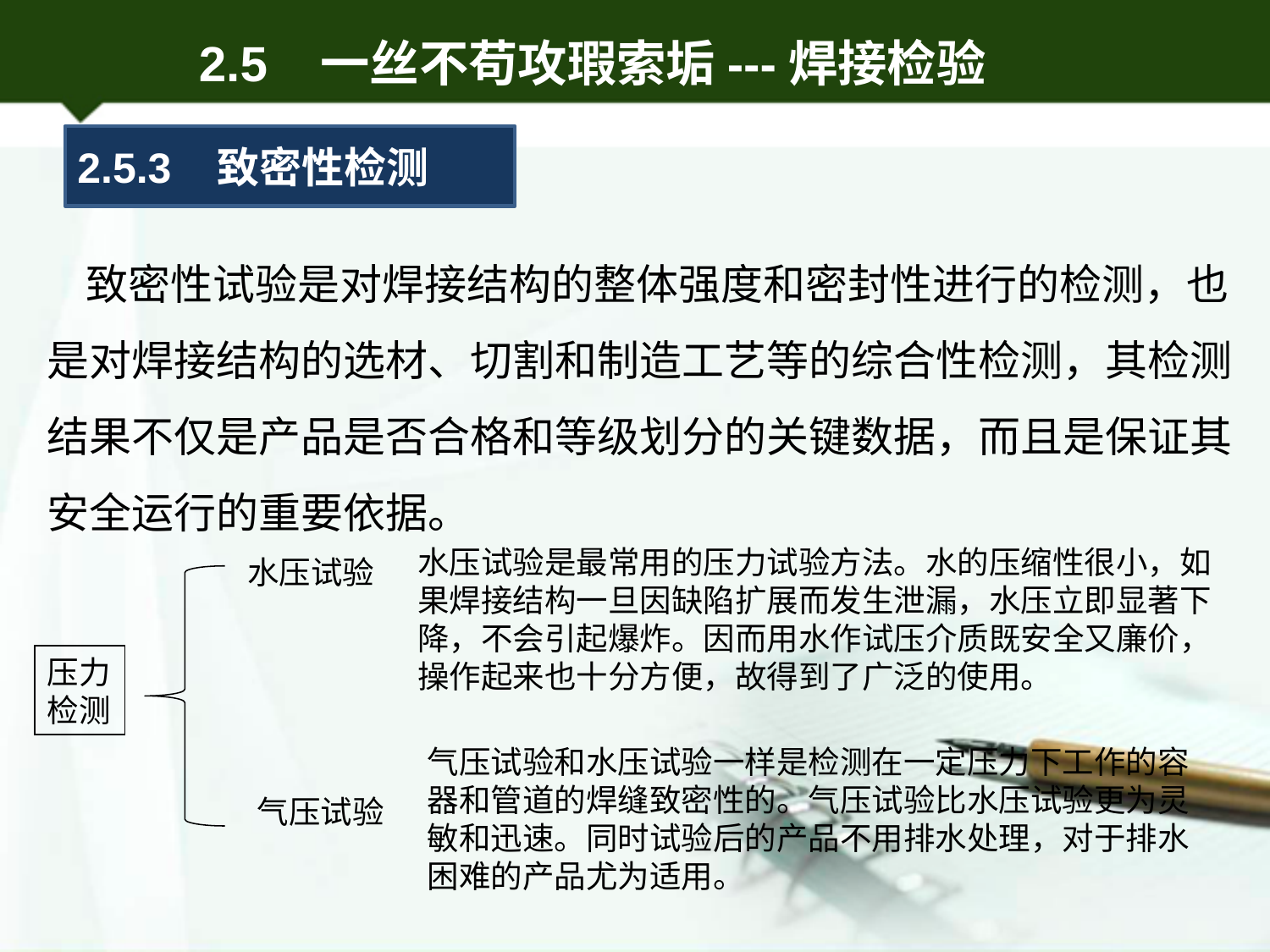

2.5   一丝不苟攻瑕索垢---焊接检验
2.5.3   致密性检测
   致密性试验是对焊接结构的整体强度和密封性进行的检测，也是对焊接结构的选材、切割和制造工艺等的综合性检测，其检测结果不仅是产品是否合格和等级划分的关键数据，而且是保证其安全运行的重要依据。
水压试验是最常用的压力试验方法。水的压缩性很小，如果焊接结构一旦因缺陷扩展而发生泄漏，水压立即显著下降，不会引起爆炸。因而用水作试压介质既安全又廉价，操作起来也十分方便，故得到了广泛的使用。
水压试验

压力检测
气压试验和水压试验一样是检测在一定压力下工作的容器和管道的焊缝致密性的。气压试验比水压试验更为灵敏和迅速。同时试验后的产品不用排水处理，对于排水困难的产品尤为适用。
气压试验